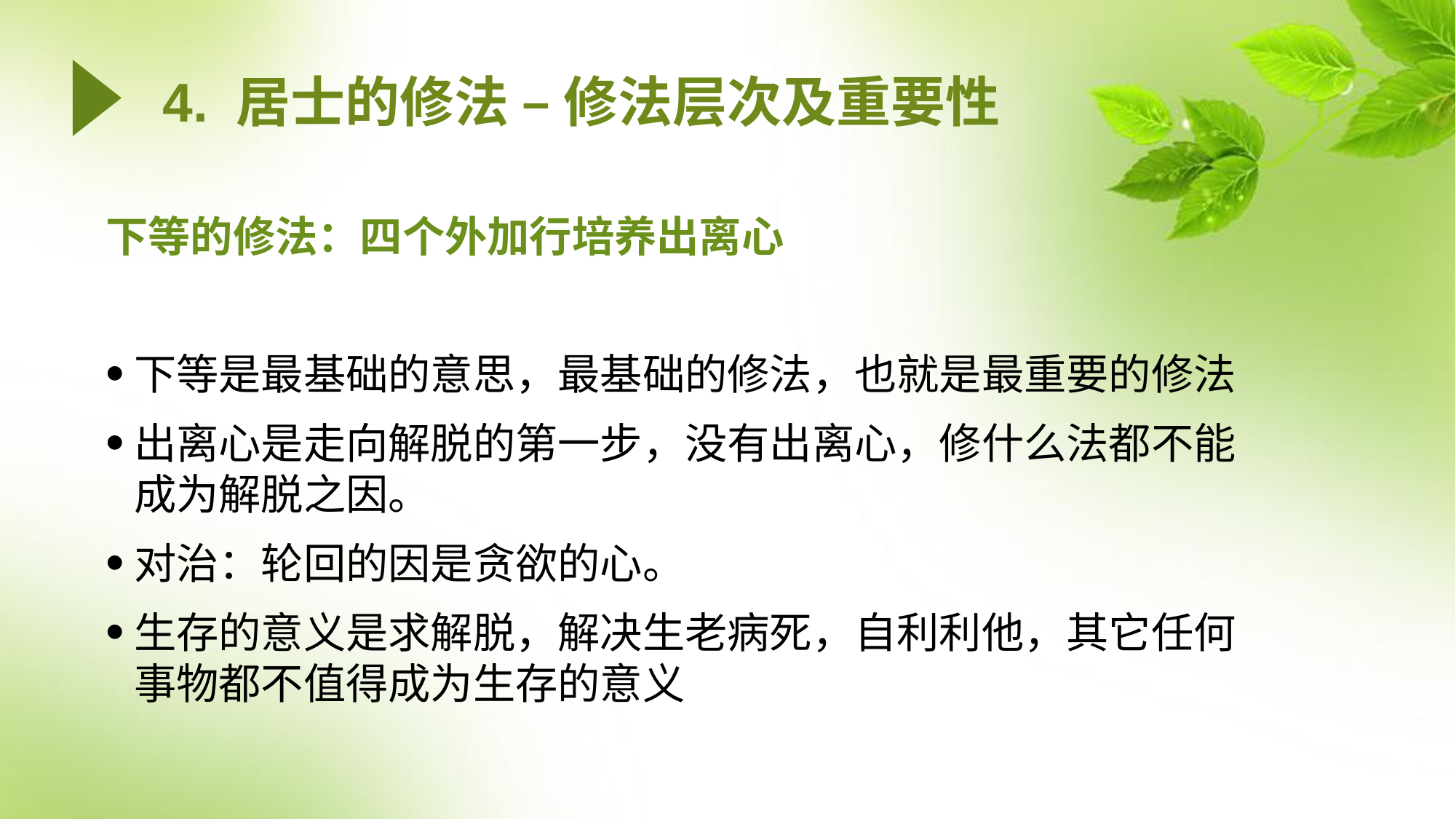

# 4. 居士的修法 – 修法层次及重要性
下等的修法：四个外加行培养出离心

下等是最基础的意思，最基础的修法，也就是最重要的修法
出离心是走向解脱的第一步，没有出离心，修什么法都不能成为解脱之因。
对治：轮回的因是贪欲的心。
生存的意义是求解脱，解决生老病死，自利利他，其它任何事物都不值得成为生存的意义